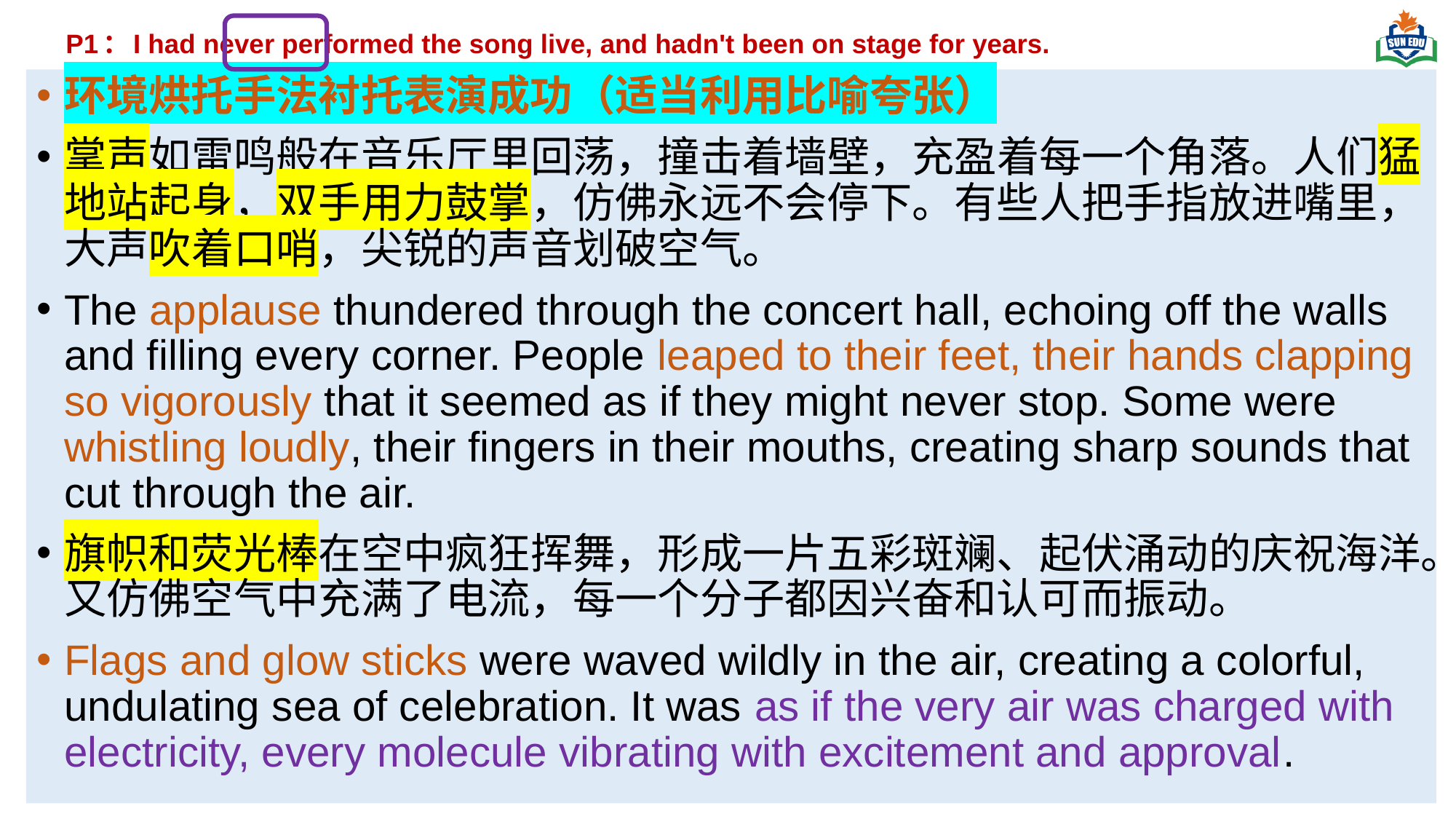

# P1：I had never performed the song live, and hadn't been on stage for years.
环境烘托手法衬托表演成功（适当利用比喻夸张）
掌声如雷鸣般在音乐厅里回荡，撞击着墙壁，充盈着每一个角落。人们猛地站起身，双手用力鼓掌，仿佛永远不会停下。有些人把手指放进嘴里，大声吹着口哨，尖锐的声音划破空气。
The applause thundered through the concert hall, echoing off the walls and filling every corner. People leaped to their feet, their hands clapping so vigorously that it seemed as if they might never stop. Some were whistling loudly, their fingers in their mouths, creating sharp sounds that cut through the air.
旗帜和荧光棒在空中疯狂挥舞，形成一片五彩斑斓、起伏涌动的庆祝海洋。又仿佛空气中充满了电流，每一个分子都因兴奋和认可而振动。
Flags and glow sticks were waved wildly in the air, creating a colorful, undulating sea of celebration. It was as if the very air was charged with electricity, every molecule vibrating with excitement and approval.